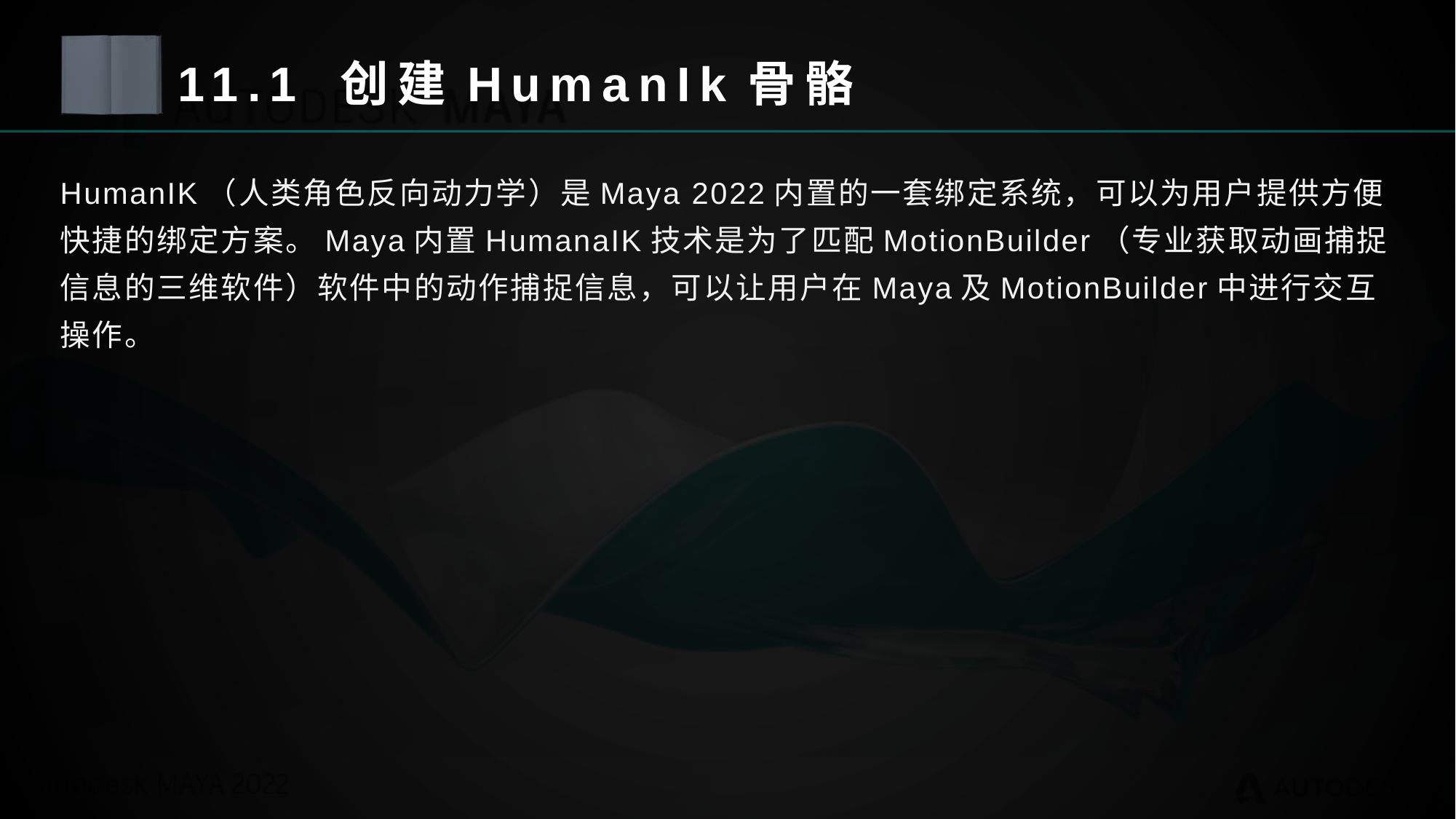

11.1 创建HumanIk骨骼
HumanIK（人类角色反向动力学）是Maya 2022内置的一套绑定系统，可以为用户提供方便快捷的绑定方案。Maya内置HumanaIK技术是为了匹配MotionBuilder（专业获取动画捕捉信息的三维软件）软件中的动作捕捉信息，可以让用户在Maya及MotionBuilder中进行交互操作。